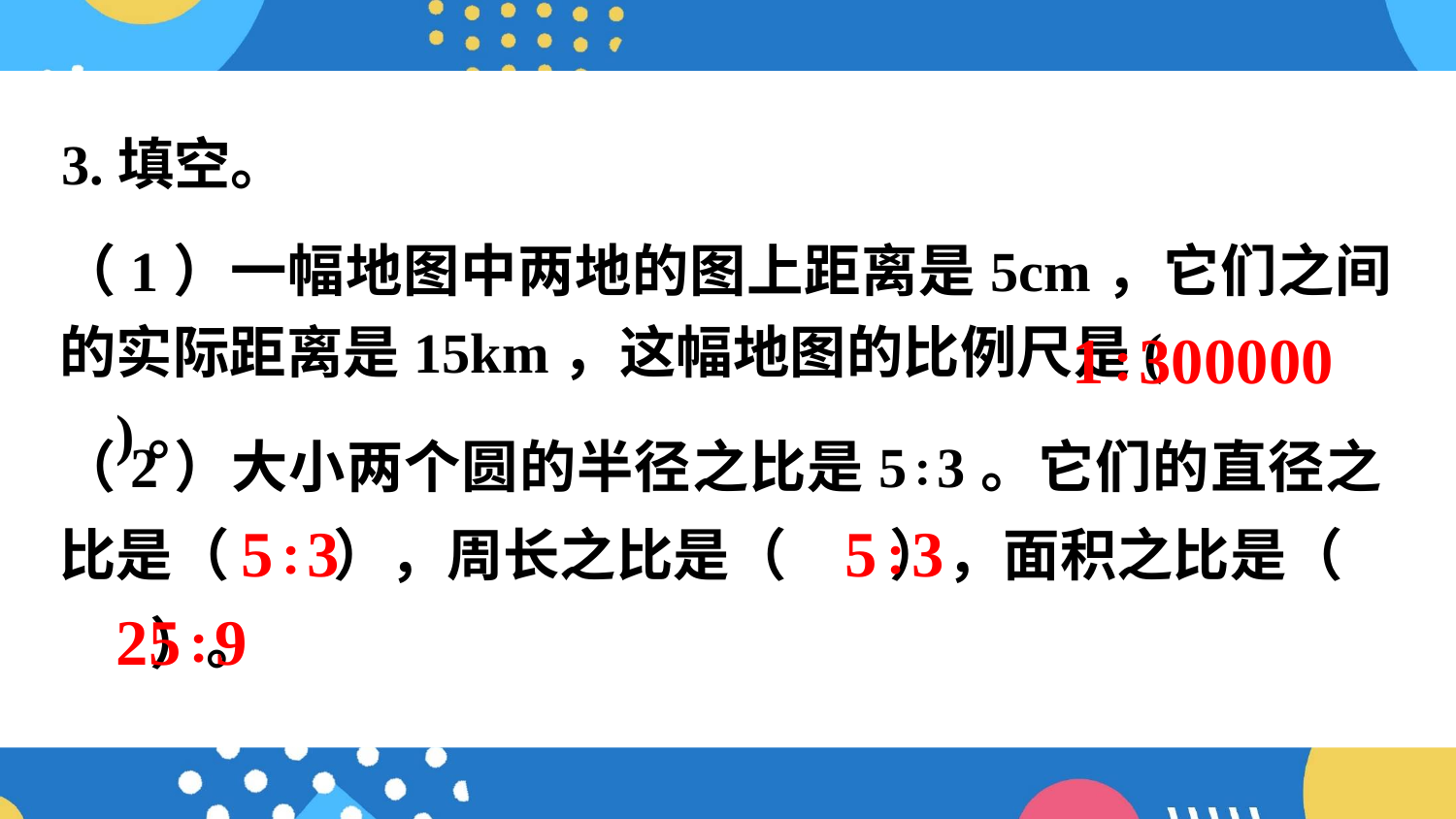

3.填空。
（1）一幅地图中两地的图上距离是5cm，它们之间的实际距离是15km，这幅地图的比例尺是(                     )。
1∶300000
（2）大小两个圆的半径之比是5∶3。它们的直径之比是（        ），周长之比是（        ），面积之比是（           ）。
5∶3
5∶3
25∶9